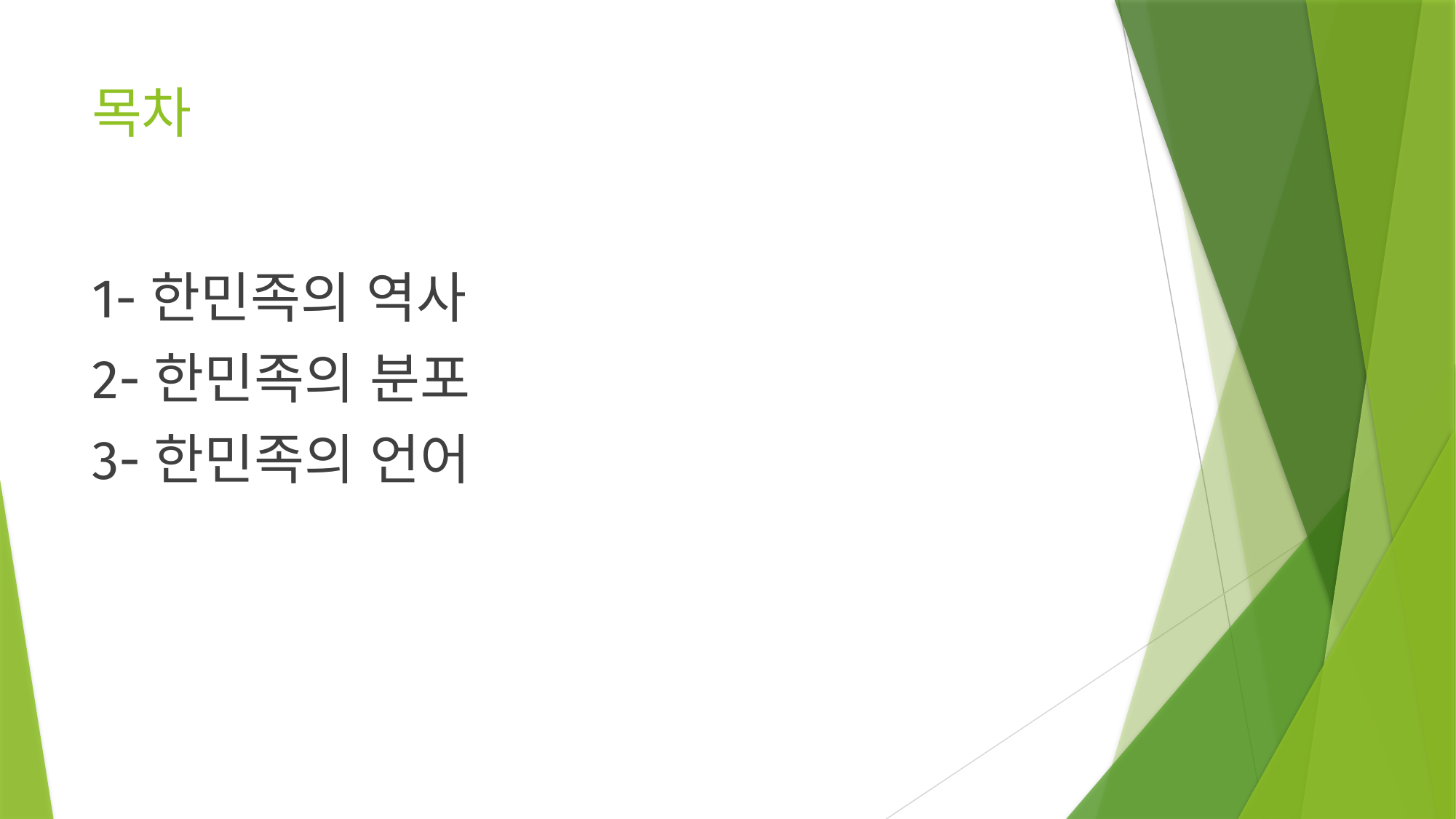

# 목차
1-한민족의 역사
2-한민족의 분포
3-한민족의 언어